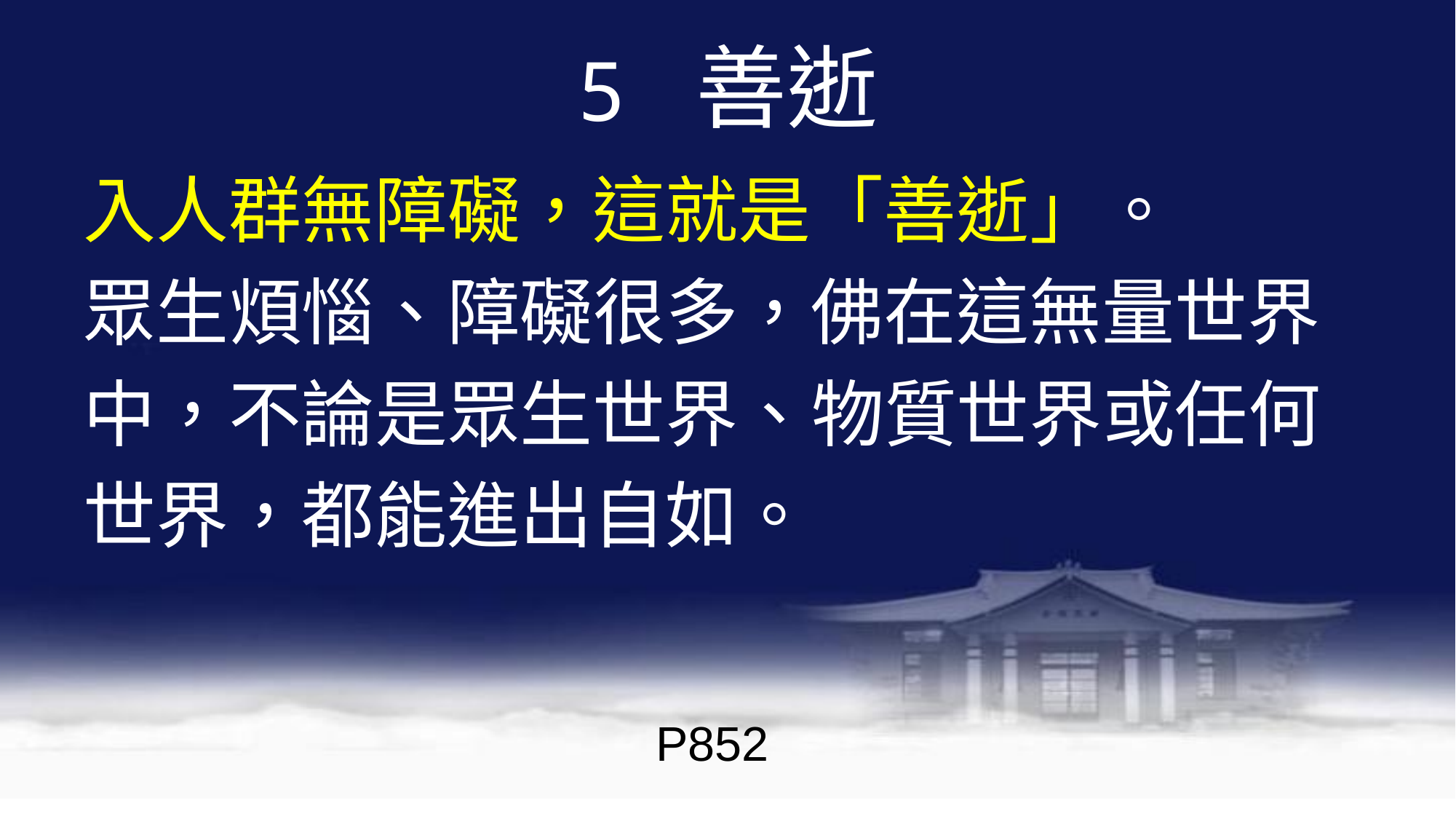

# 5 善逝
入人群無障礙，這就是「善逝」。
眾生煩惱、障礙很多，佛在這無量世界
中，不論是眾生世界、物質世界或任何
世界，都能進出自如。

P852